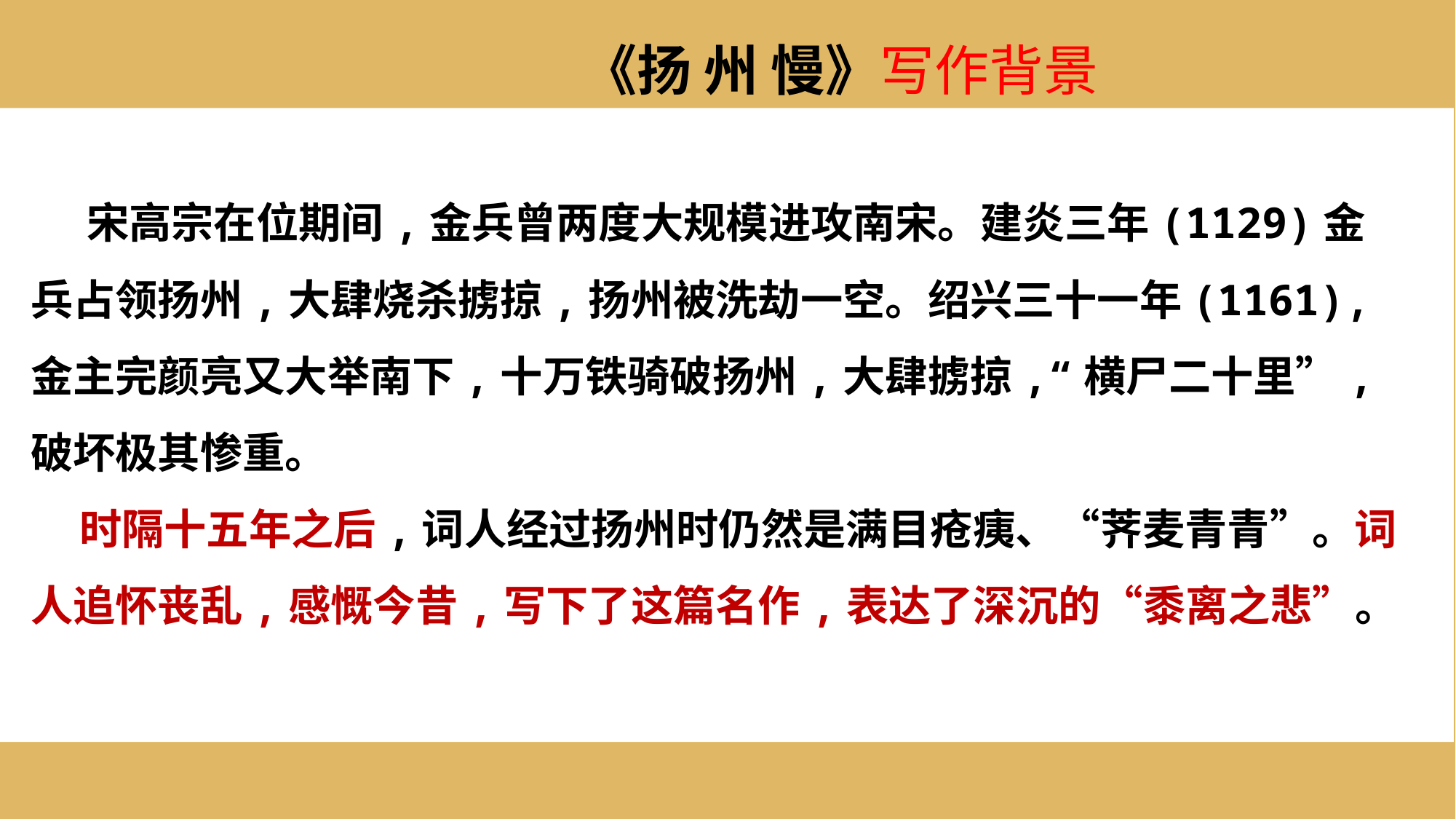

《扬 州 慢》写作背景

    宋高宗在位期间,金兵曾两度大规模进攻南宋。建炎三年(1129)金兵占领扬州,大肆烧杀掳掠,扬州被洗劫一空。绍兴三十一年(1161),金主完颜亮又大举南下,十万铁骑破扬州,大肆掳掠,“横尸二十里”,破坏极其惨重。
    时隔十五年之后,词人经过扬州时仍然是满目疮痍、“荠麦青青”。词人追怀丧乱,感慨今昔,写下了这篇名作,表达了深沉的“黍离之悲”。